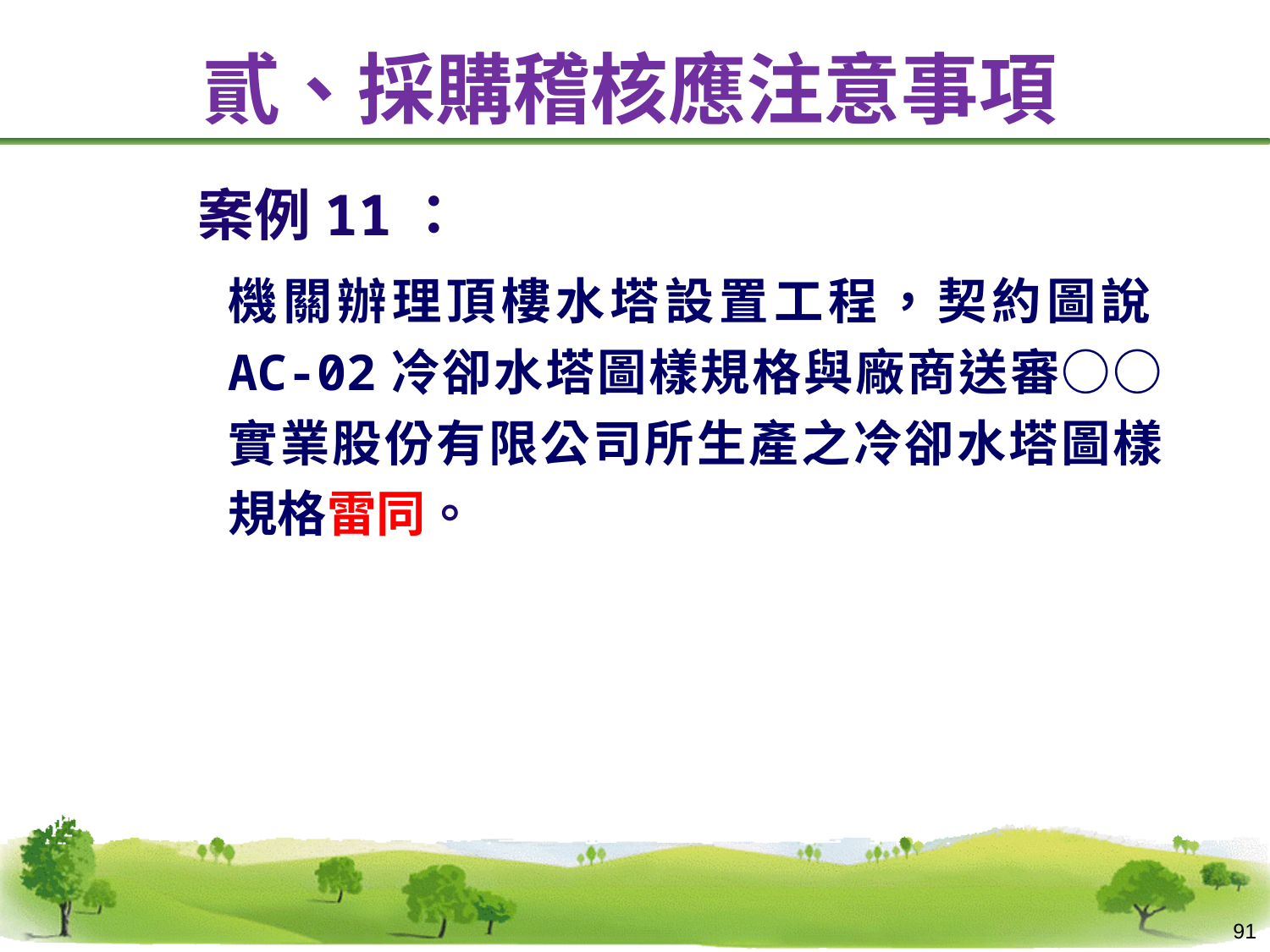

# 貳、採購稽核應注意事項
　案例11：
機關辦理頂樓水塔設置工程，契約圖說AC-02冷卻水塔圖樣規格與廠商送審○○實業股份有限公司所生產之冷卻水塔圖樣規格雷同。
91